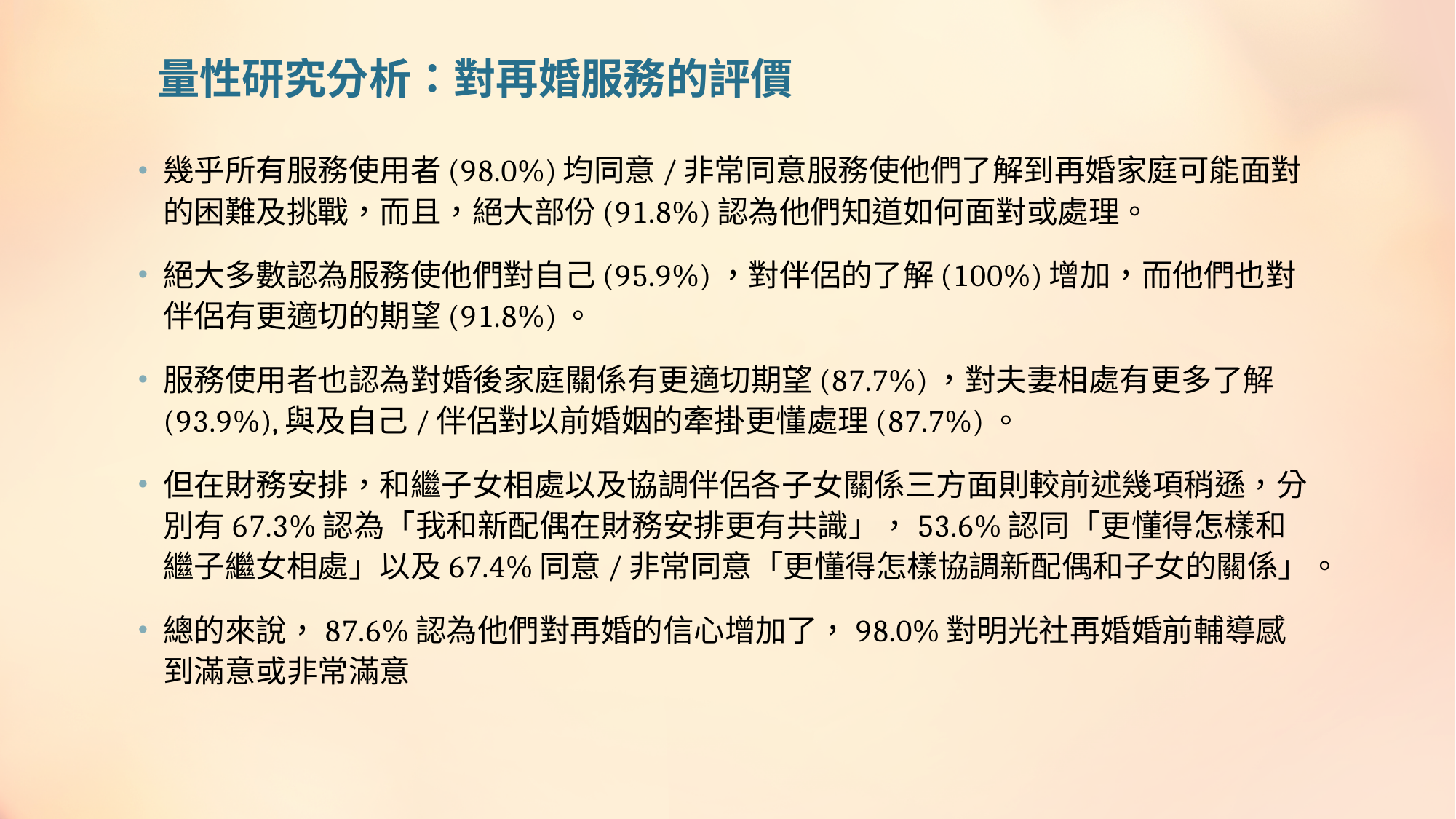

# 量性研究分析：對再婚服務的評價
幾乎所有服務使用者(98.0%)均同意/非常同意服務使他們了解到再婚家庭可能面對的困難及挑戰，而且，絕大部份(91.8%)認為他們知道如何面對或處理。
絕大多數認為服務使他們對自己(95.9%)，對伴侶的了解(100%)增加，而他們也對伴侶有更適切的期望(91.8%)。
服務使用者也認為對婚後家庭關係有更適切期望(87.7%)，對夫妻相處有更多了解(93.9%),與及自己/伴侶對以前婚姻的牽掛更懂處理(87.7%)。
但在財務安排，和繼子女相處以及協調伴侶各子女關係三方面則較前述幾項稍遜，分別有67.3%認為「我和新配偶在財務安排更有共識」，53.6%認同「更懂得怎樣和繼子繼女相處」以及67.4%同意/非常同意「更懂得怎樣協調新配偶和子女的關係」。
總的來說，87.6%認為他們對再婚的信心增加了，98.0%對明光社再婚婚前輔導感到滿意或非常滿意